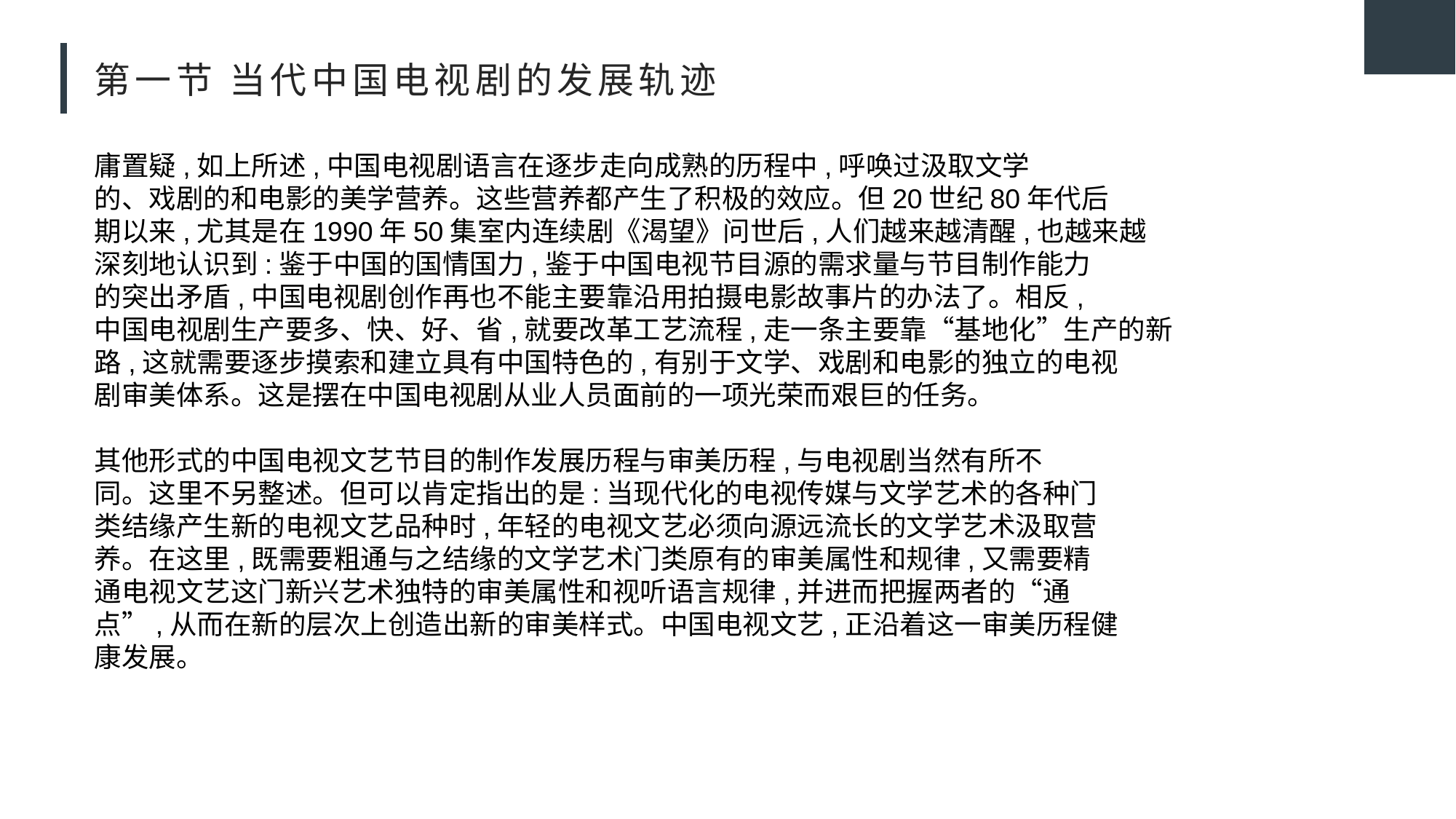

# 第一节 当代中国电视剧的发展轨迹
庸置疑,如上所述,中国电视剧语言在逐步走向成熟的历程中,呼唤过汲取文学
的、戏剧的和电影的美学营养。这些营养都产生了积极的效应。但20世纪80年代后
期以来,尤其是在1990年50集室内连续剧《渴望》问世后,人们越来越清醒,也越来越
深刻地认识到:鉴于中国的国情国力,鉴于中国电视节目源的需求量与节目制作能力
的突出矛盾,中国电视剧创作再也不能主要靠沿用拍摄电影故事片的办法了。相反,
中国电视剧生产要多、快、好、省,就要改革工艺流程,走一条主要靠“基地化”生产的新
路,这就需要逐步摸索和建立具有中国特色的,有别于文学、戏剧和电影的独立的电视
剧审美体系。这是摆在中国电视剧从业人员面前的一项光荣而艰巨的任务。

其他形式的中国电视文艺节目的制作发展历程与审美历程,与电视剧当然有所不
同。这里不另整述。但可以肯定指出的是:当现代化的电视传媒与文学艺术的各种门
类结缘产生新的电视文艺品种时,年轻的电视文艺必须向源远流长的文学艺术汲取营
养。在这里,既需要粗通与之结缘的文学艺术门类原有的审美属性和规律,又需要精
通电视文艺这门新兴艺术独特的审美属性和视听语言规律,并进而把握两者的“通
点”,从而在新的层次上创造出新的审美样式。中国电视文艺,正沿着这一审美历程健
康发展。